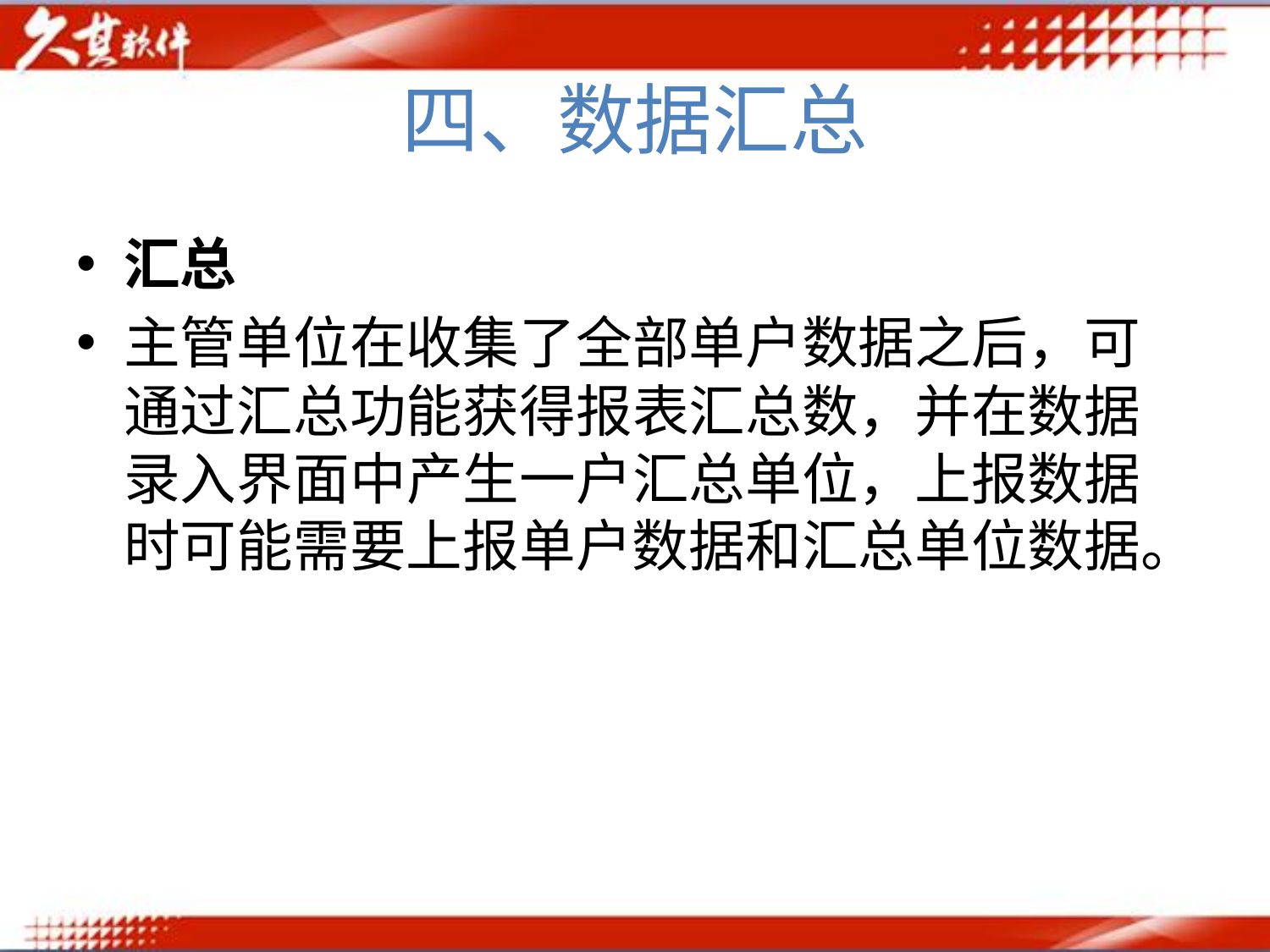

# 四、数据汇总
汇总
主管单位在收集了全部单户数据之后，可通过汇总功能获得报表汇总数，并在数据录入界面中产生一户汇总单位，上报数据时可能需要上报单户数据和汇总单位数据。